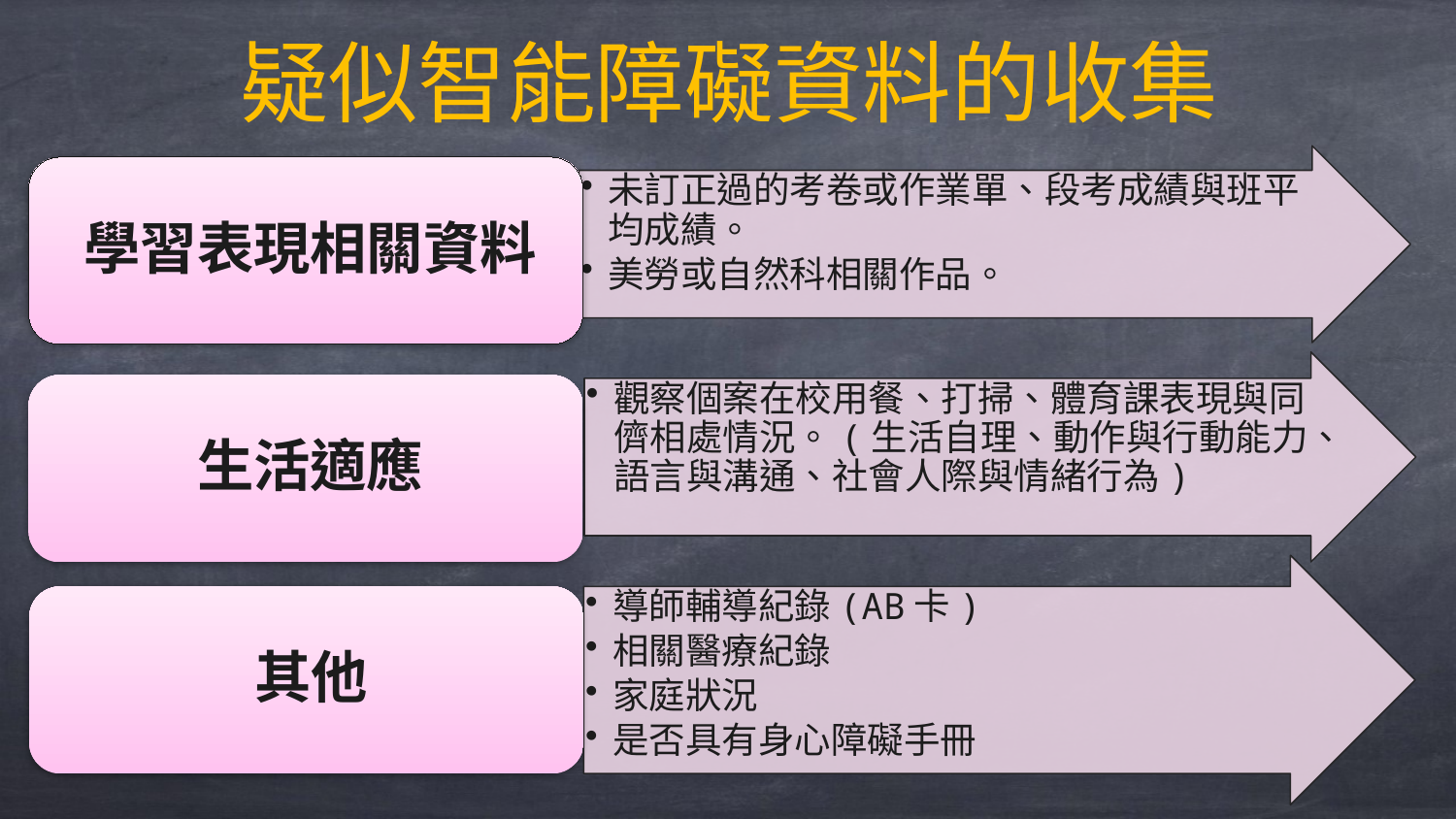

# 疑似智能障礙資料的收集
未訂正過的考卷或作業單、段考成績與班平均成績。
美勞或自然科相關作品。
學習表現相關資料
觀察個案在校用餐、打掃、體育課表現與同儕相處情況。(生活自理、動作與行動能力、語言與溝通、社會人際與情緒行為)
生活適應
導師輔導紀錄(AB卡)
相關醫療紀錄
家庭狀況
是否具有身心障礙手冊

其他